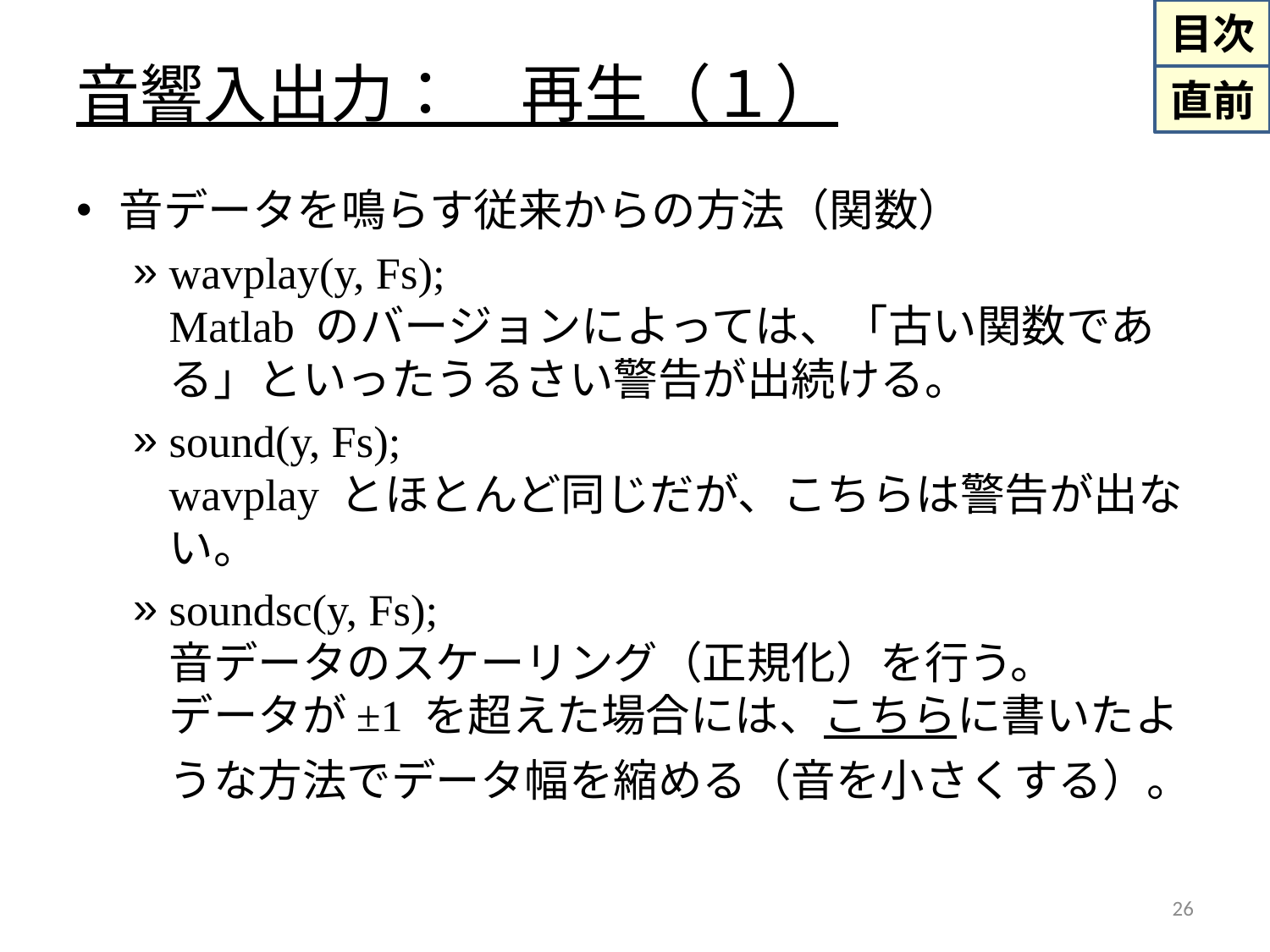

# 音響入出力：　再生（１）
音データを鳴らす従来からの方法（関数）
wavplay(y, Fs);
Matlab のバージョンによっては、「古い関数である」といったうるさい警告が出続ける。
sound(y, Fs);
wavplay とほとんど同じだが、こちらは警告が出ない。
soundsc(y, Fs);
音データのスケーリング（正規化）を行う。
データが±1 を超えた場合には、こちらに書いたような方法でデータ幅を縮める（音を小さくする）。
26